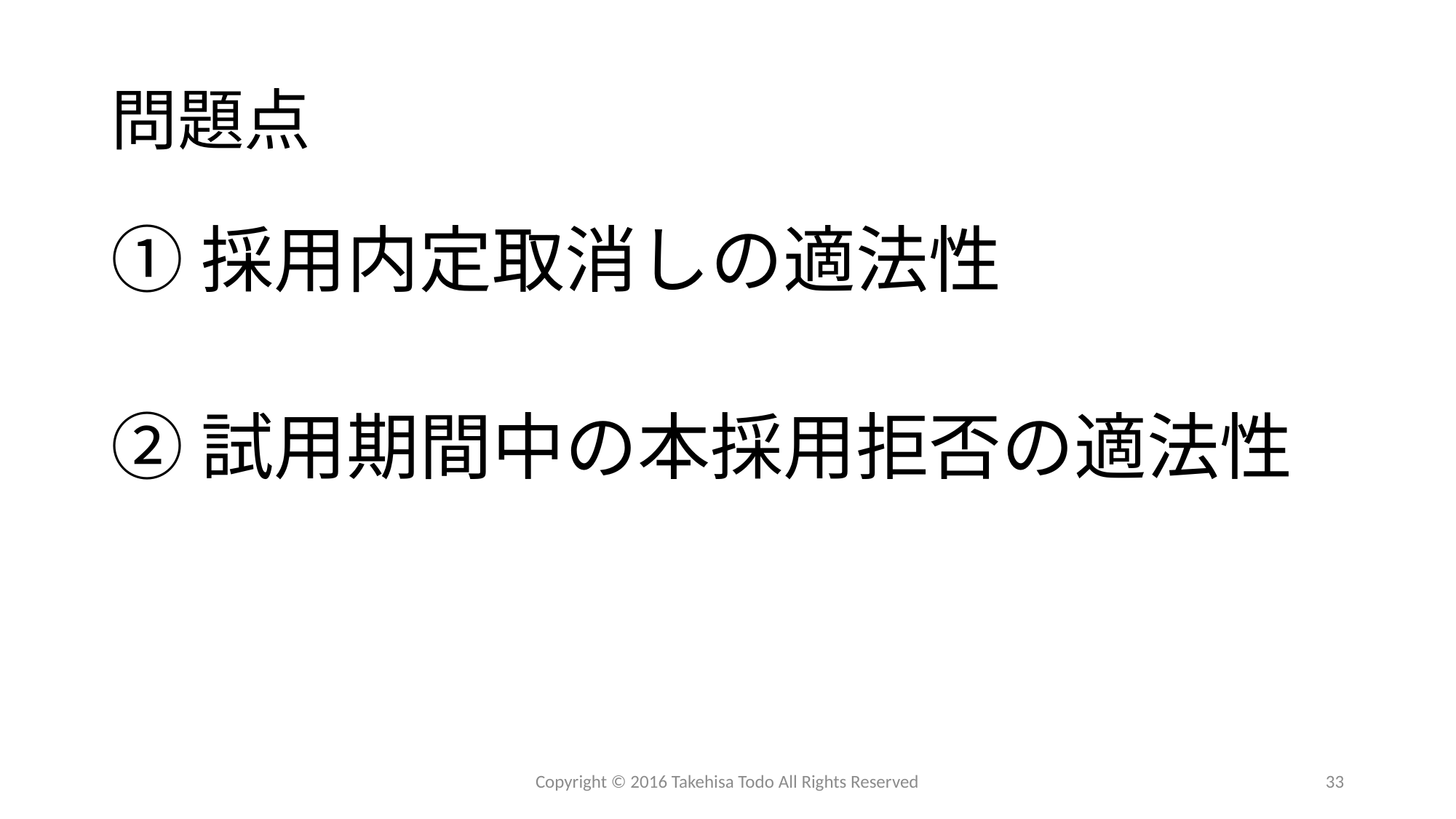

# 問題点
①採用内定取消しの適法性

②試用期間中の本採用拒否の適法性
Copyright © 2016 Takehisa Todo All Rights Reserved
33